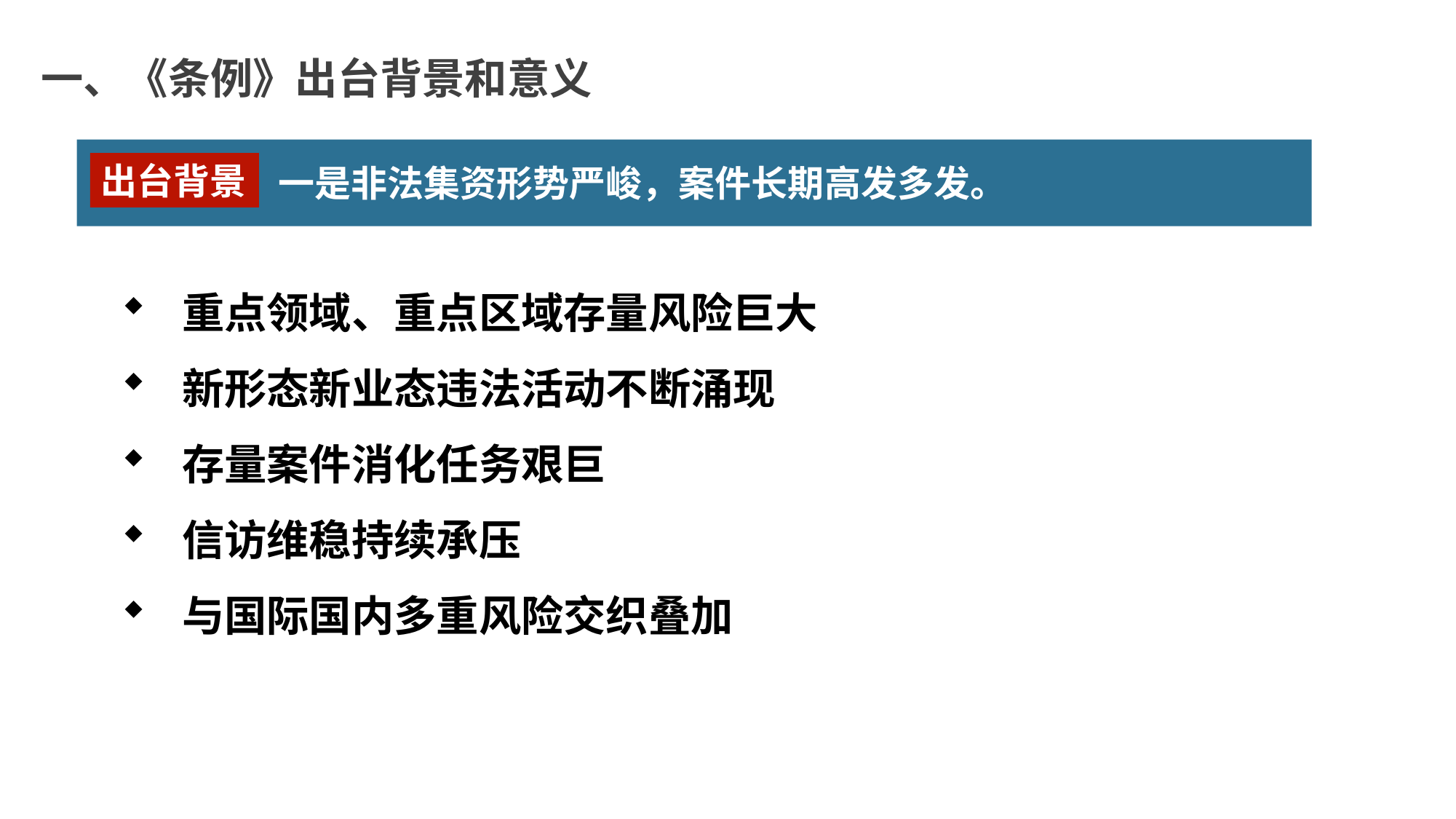

一、《条例》出台背景和意义

一是非法集资形势严峻，案件长期高发多发。

出台背景
 重点领域、重点区域存量风险巨大
 新形态新业态违法活动不断涌现
 存量案件消化任务艰巨
 信访维稳持续承压
 与国际国内多重风险交织叠加